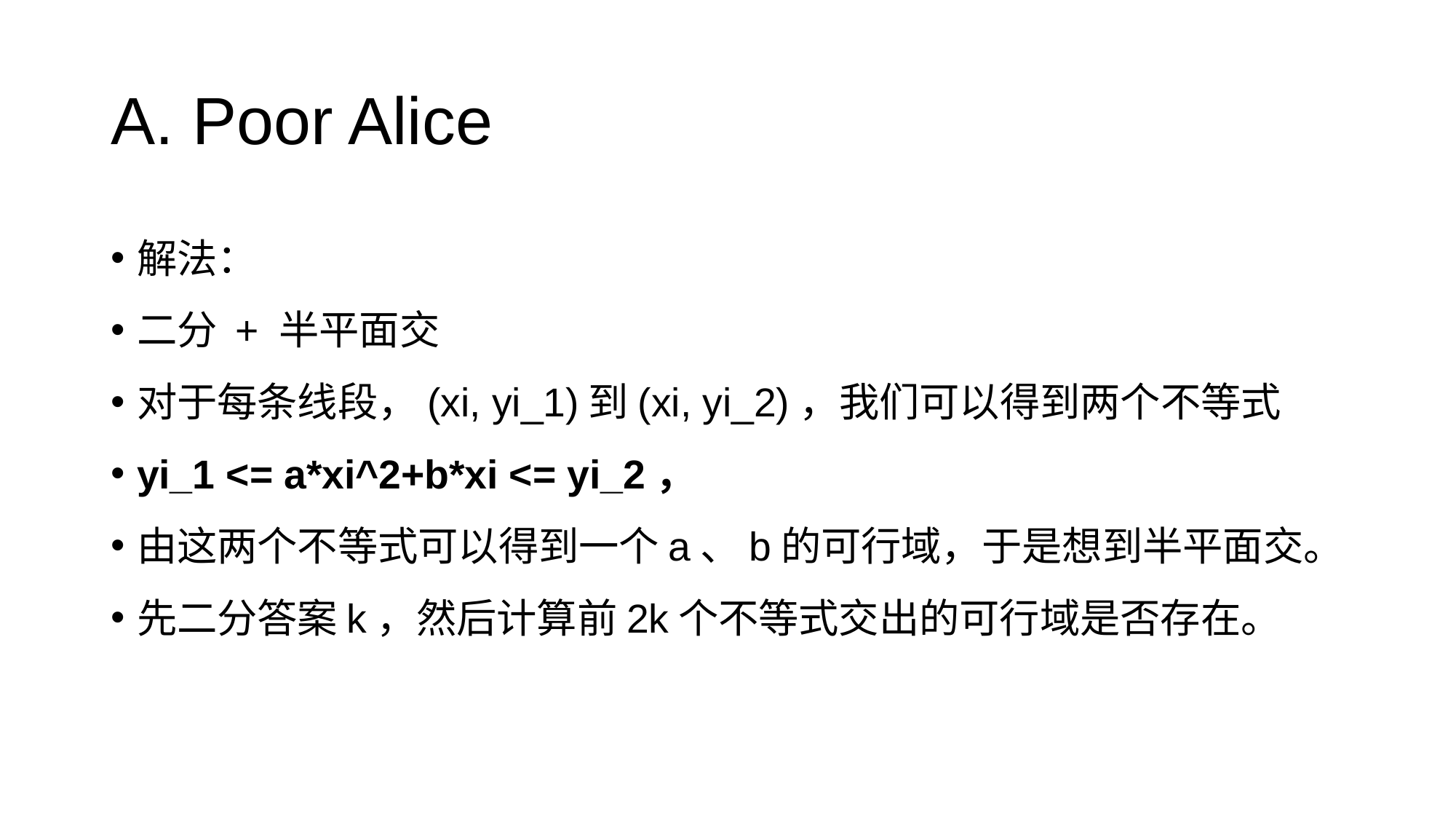

# A. Poor Alice
解法：
二分 + 半平面交
对于每条线段，(xi, yi_1)到(xi, yi_2)，我们可以得到两个不等式
yi_1 <= a*xi^2+b*xi <= yi_2，
由这两个不等式可以得到一个a、b的可行域，于是想到半平面交。
先二分答案k，然后计算前2k个不等式交出的可行域是否存在。